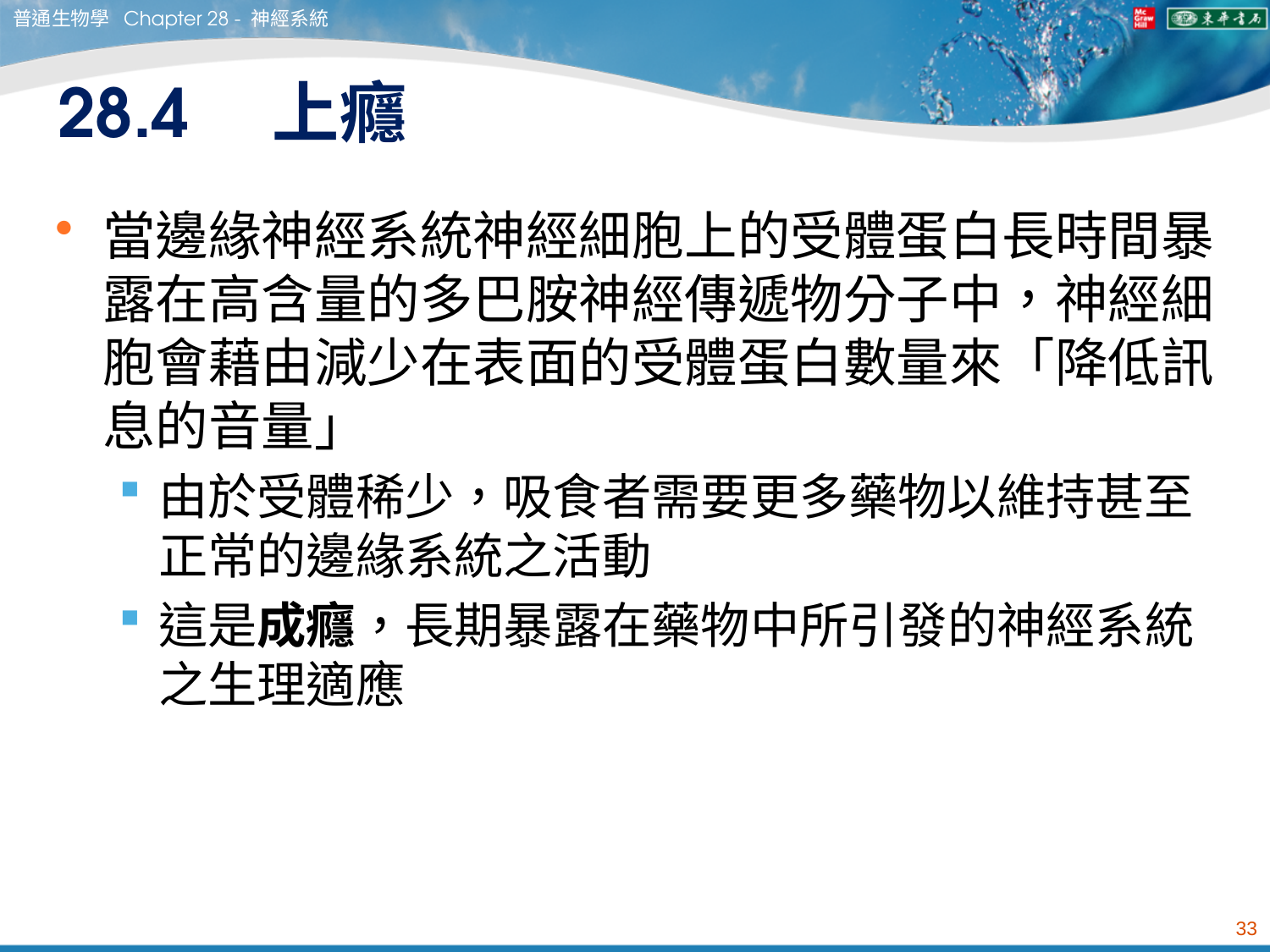

普通生物學  Chapter 28 - 神經系統
# 28.4　上癮
當邊緣神經系統神經細胞上的受體蛋白長時間暴露在高含量的多巴胺神經傳遞物分子中，神經細胞會藉由減少在表面的受體蛋白數量來「降低訊息的音量」
由於受體稀少，吸食者需要更多藥物以維持甚至正常的邊緣系統之活動
這是成癮，長期暴露在藥物中所引發的神經系統之生理適應
33